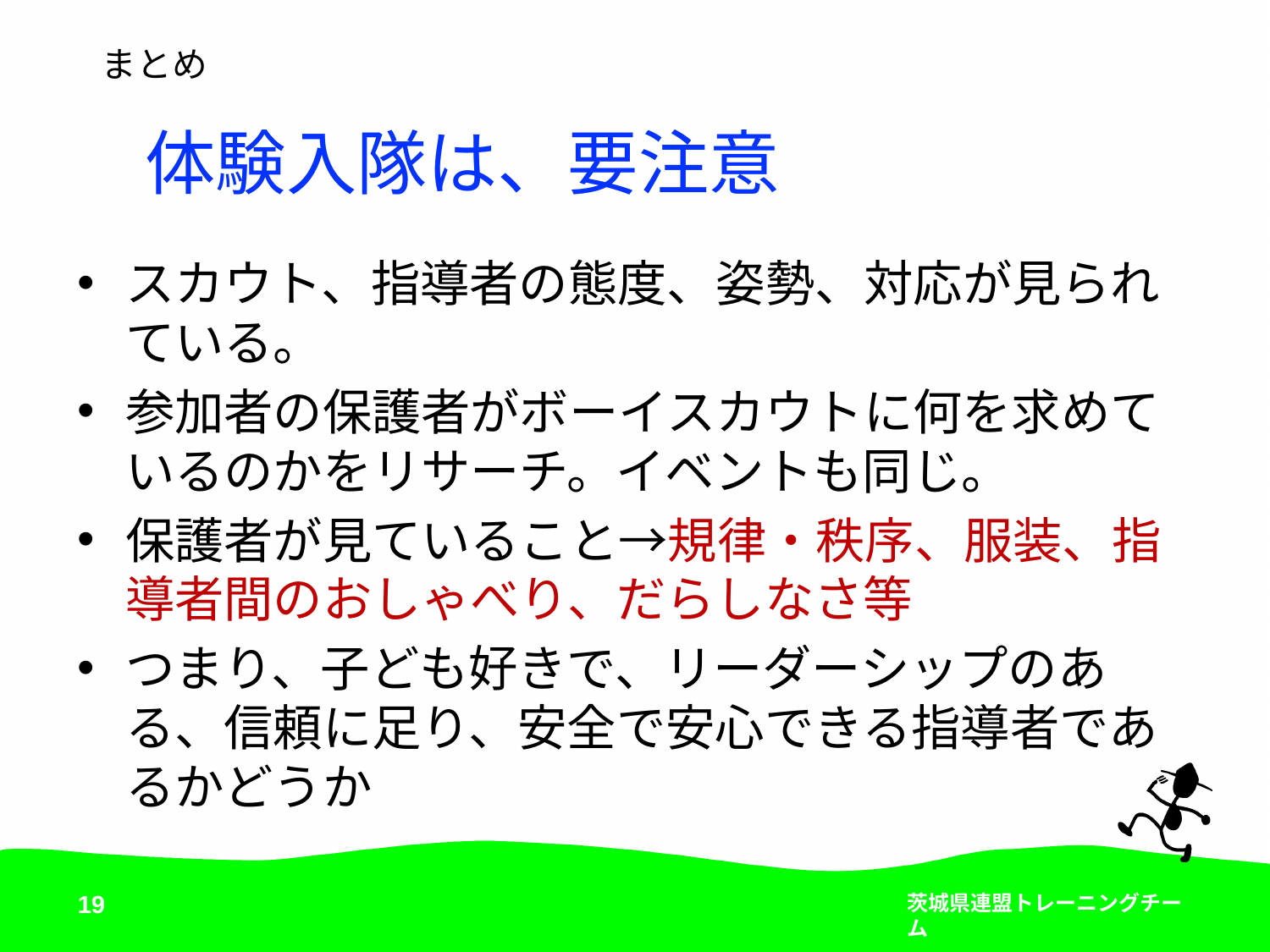

# まとめ
体験入隊は、要注意
スカウト、指導者の態度、姿勢、対応が見られている。
参加者の保護者がボーイスカウトに何を求めているのかをリサーチ。イベントも同じ。
保護者が見ていること→規律・秩序、服装、指導者間のおしゃべり、だらしなさ等
つまり、子ども好きで、リーダーシップのある、信頼に足り、安全で安心できる指導者であるかどうか

19
茨城県連盟トレーニングチーム